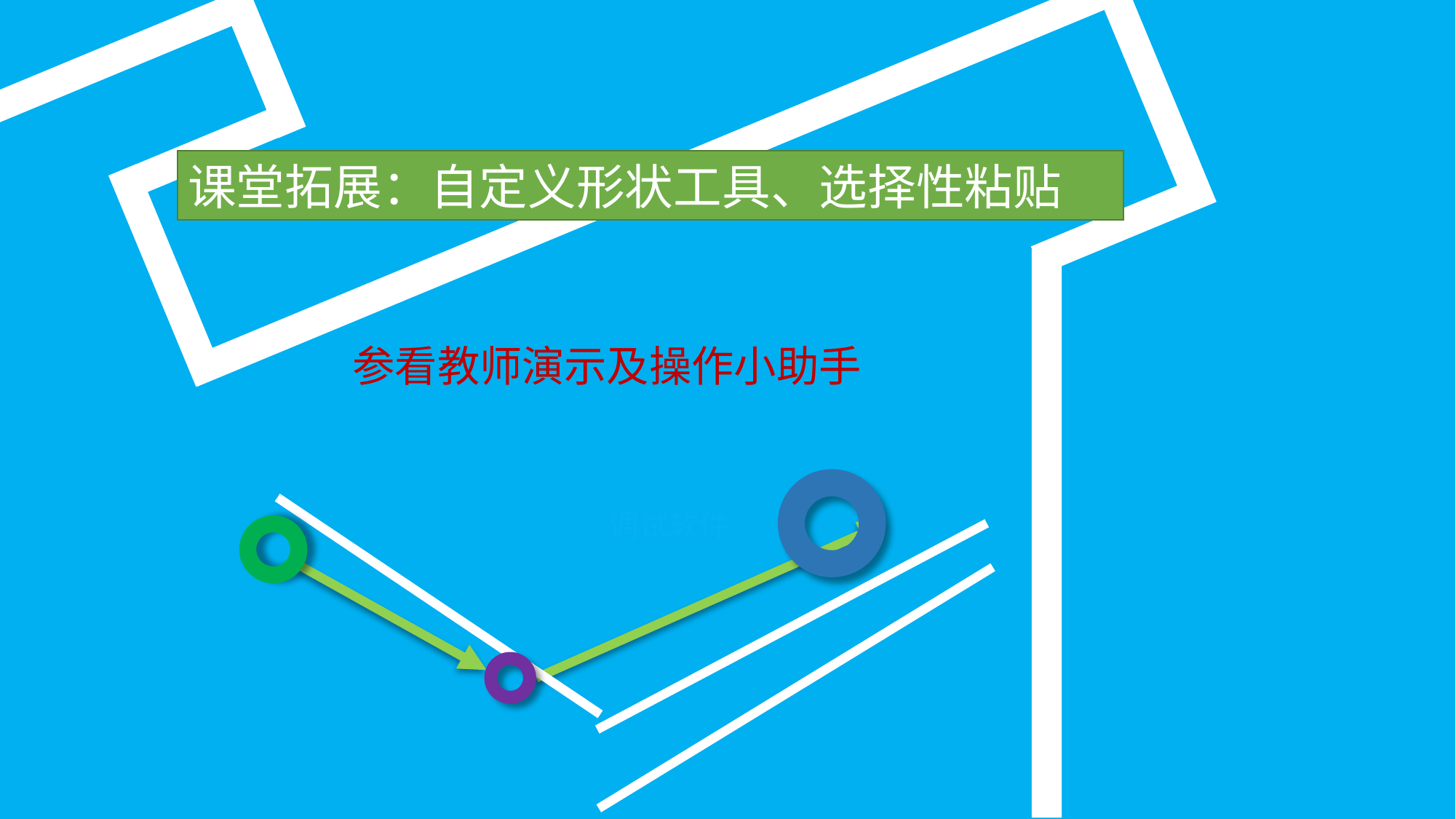

C
C
C
C
课堂拓展：自定义形状工具、选择性粘贴
C
C
C
参看教师演示及操作小助手

调试软件

C